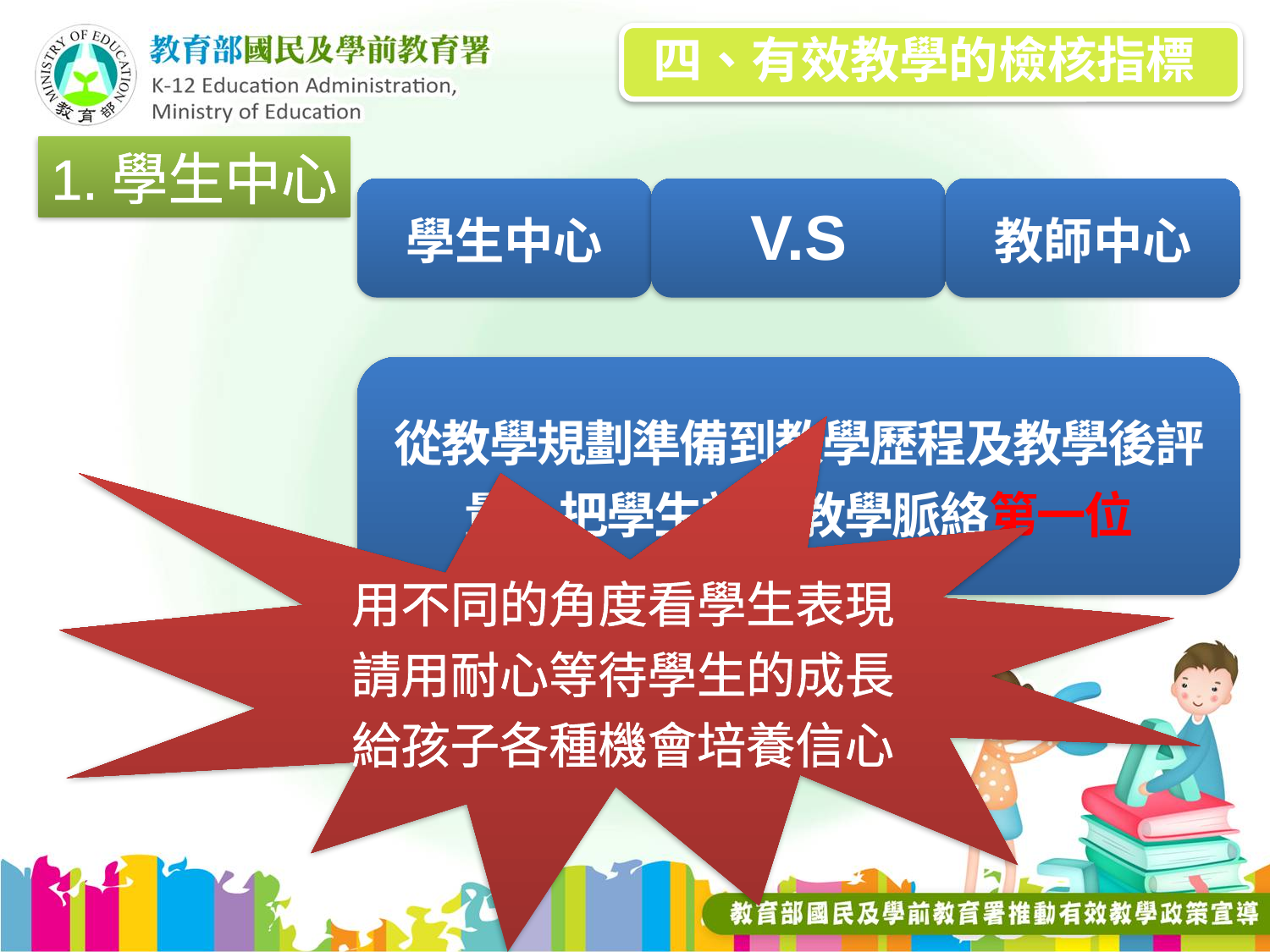

四、有效教學的檢核指標
1.學生中心
從教學規劃準備到教學歷程及教學後評量，把學生放在教學脈絡第一位
學生中心
V.S
教師中心
用不同的角度看學生表現
請用耐心等待學生的成長
給孩子各種機會培養信心